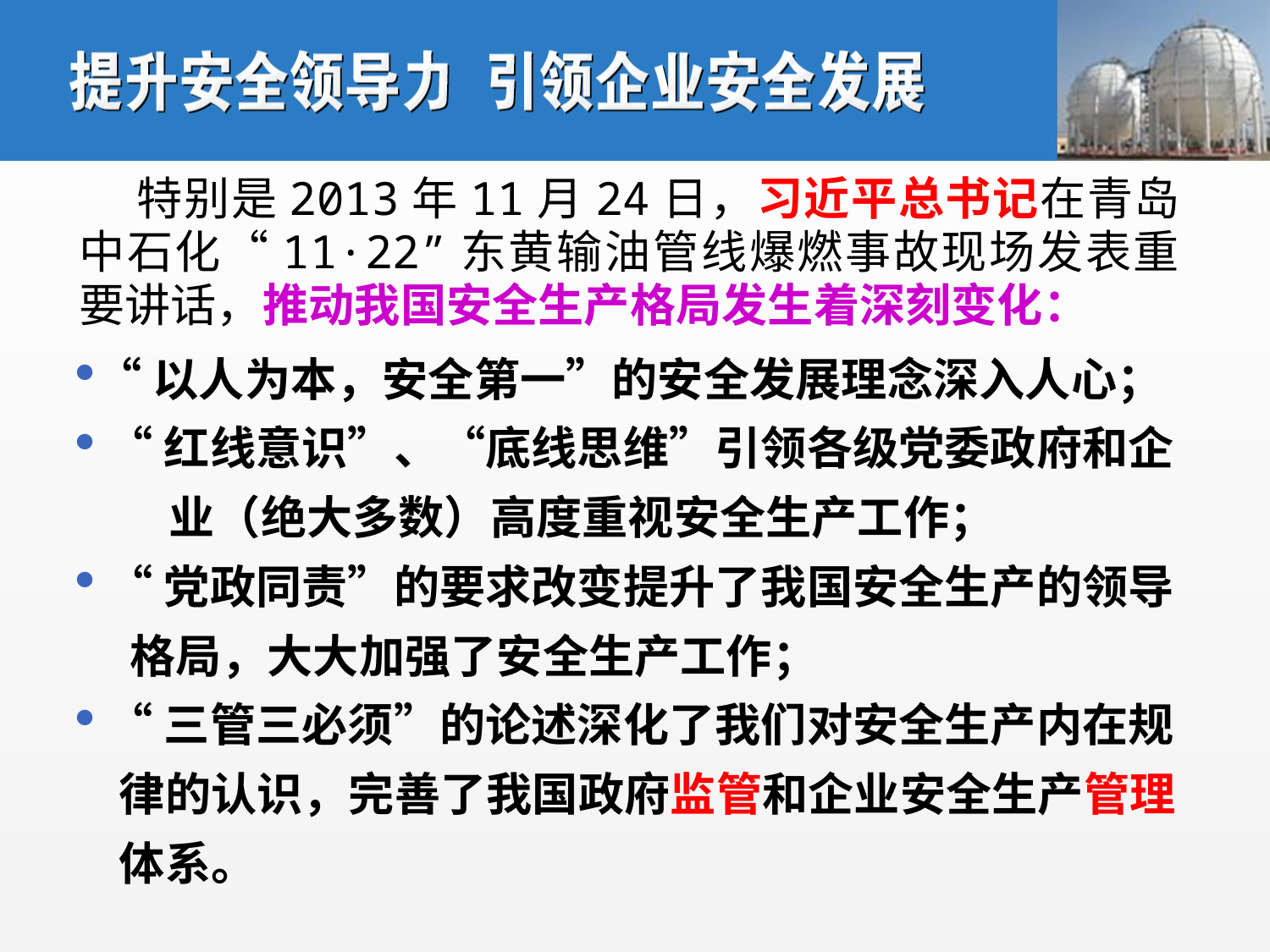

特别是2013年11月24日，习近平总书记在青岛中石化“11·22”东黄输油管线爆燃事故现场发表重要讲话，推动我国安全生产格局发生着深刻变化：

“以人为本，安全第一”的安全发展理念深入人心；
“红线意识”、“底线思维”引领各级党委政府和企
　　业（绝大多数）高度重视安全生产工作；
“党政同责”的要求改变提升了我国安全生产的领导
    格局，大大加强了安全生产工作；
“三管三必须”的论述深化了我们对安全生产内在规
   律的认识，完善了我国政府监管和企业安全生产管理
   体系。
4